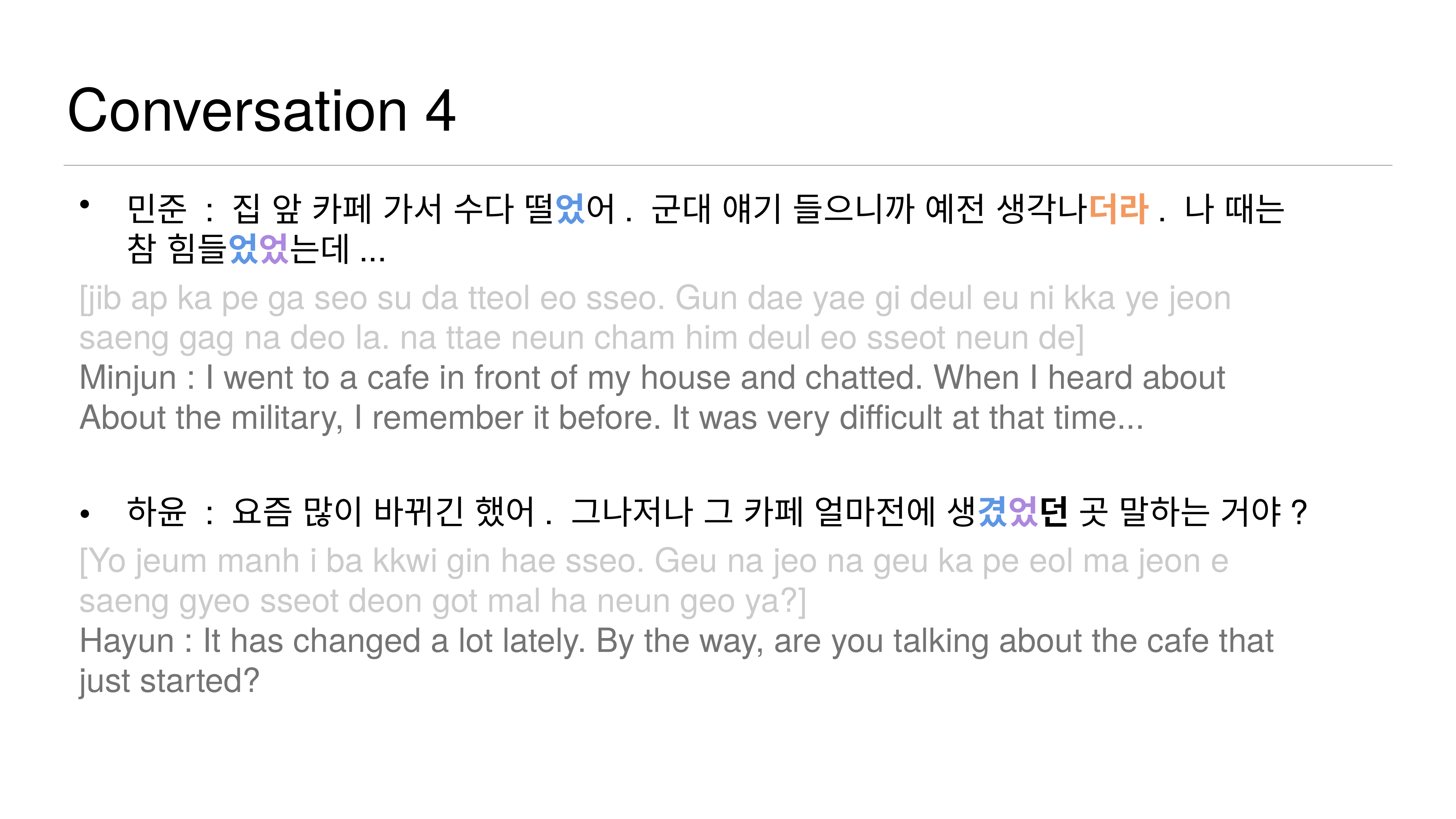

# Conversation 4
민준 : 집 앞 카페 가서 수다 떨었어. 군대 얘기 들으니까 예전 생각나더라. 나 때는 참 힘들었었는데...
[jib ap ka pe ga seo su da tteol eo sseo. Gun dae yae gi deul eu ni kka ye jeon saeng gag na deo la. na ttae neun cham him deul eo sseot neun de]
Minjun : I went to a cafe in front of my house and chatted. When I heard about About the military, I remember it before. It was very difficult at that time...

하윤 : 요즘 많이 바뀌긴 했어. 그나저나 그 카페 얼마전에 생겼었던 곳 말하는 거야?
[Yo jeum manh i ba kkwi gin hae sseo. Geu na jeo na geu ka pe eol ma jeon e saeng gyeo sseot deon got mal ha neun geo ya?]
Hayun : It has changed a lot lately. By the way, are you talking about the cafe that just started?